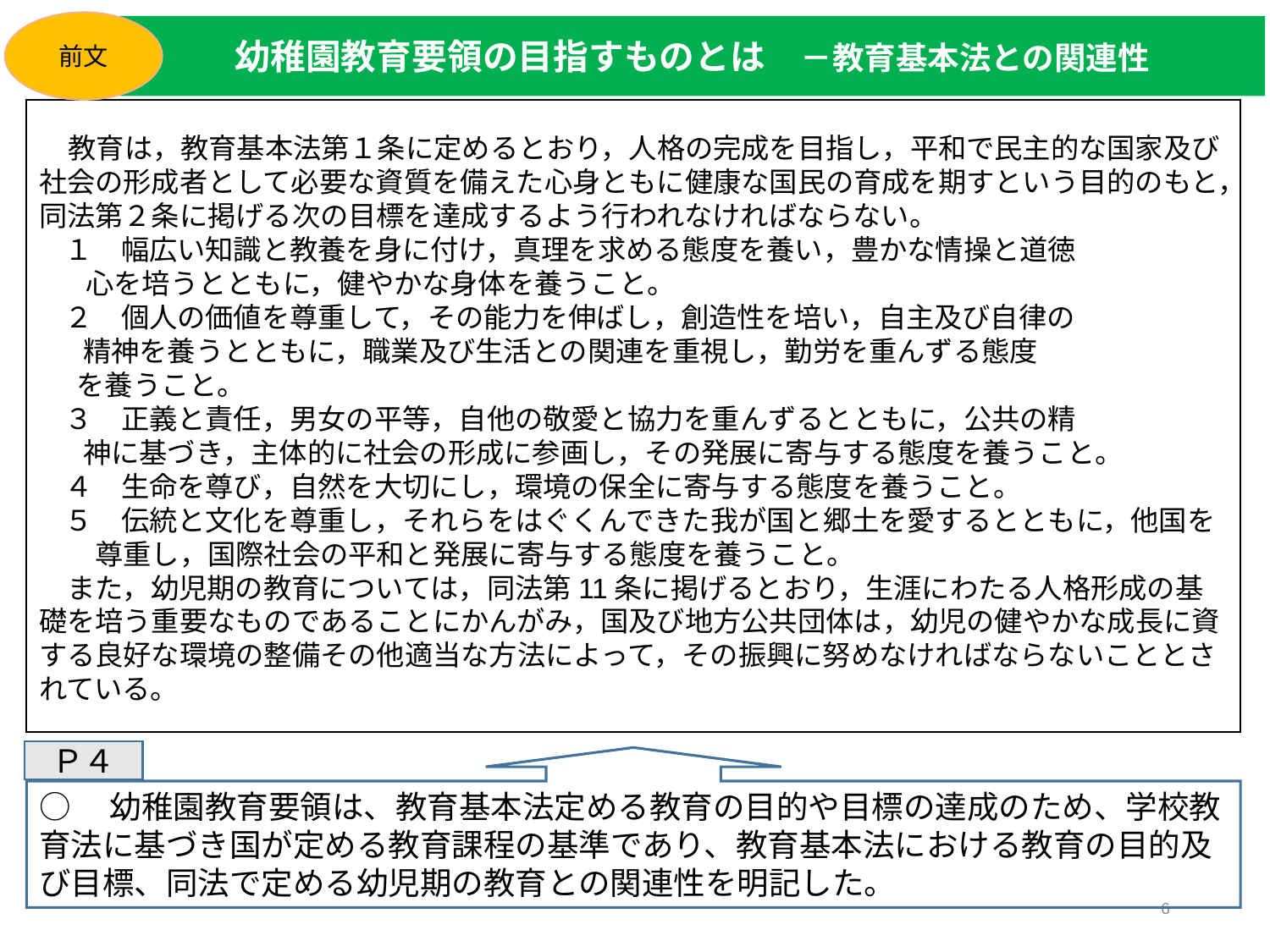

前文
幼稚園教育要領の目指すものとは　－教育基本法との関連性
   教育は，教育基本法第１条に定めるとおり，人格の完成を目指し，平和で民主的な国家及び社会の形成者として必要な資質を備えた心身ともに健康な国民の育成を期すという目的のもと，同法第２条に掲げる次の目標を達成するよう行われなければならない。
   １　幅広い知識と教養を身に付け，真理を求める態度を養い，豊かな情操と道徳　
　   心を培うとともに，健やかな身体を養うこと。
   ２　個人の価値を尊重して，その能力を伸ばし，創造性を培い，自主及び自律の
       精神を養うとともに，職業及び生活との関連を重視し，勤労を重んずる態度
      を養うこと。
   ３　正義と責任，男女の平等，自他の敬愛と協力を重んずるとともに，公共の精
       神に基づき，主体的に社会の形成に参画し，その発展に寄与する態度を養うこと。
   ４　生命を尊び，自然を大切にし，環境の保全に寄与する態度を養うこと。
   ５　伝統と文化を尊重し，それらをはぐくんできた我が国と郷土を愛するとともに，他国を
　　尊重し，国際社会の平和と発展に寄与する態度を養うこと。
　また，幼児期の教育については，同法第11条に掲げるとおり，生涯にわたる人格形成の基礎を培う重要なものであることにかんがみ，国及び地方公共団体は，幼児の健やかな成長に資する良好な環境の整備その他適当な方法によって，その振興に努めなければならないこととされている。
Ｐ４
○　幼稚園教育要領は、教育基本法定める教育の目的や目標の達成のため、学校教育法に基づき国が定める教育課程の基準であり、教育基本法における教育の目的及び目標、同法で定める幼児期の教育との関連性を明記した。
6